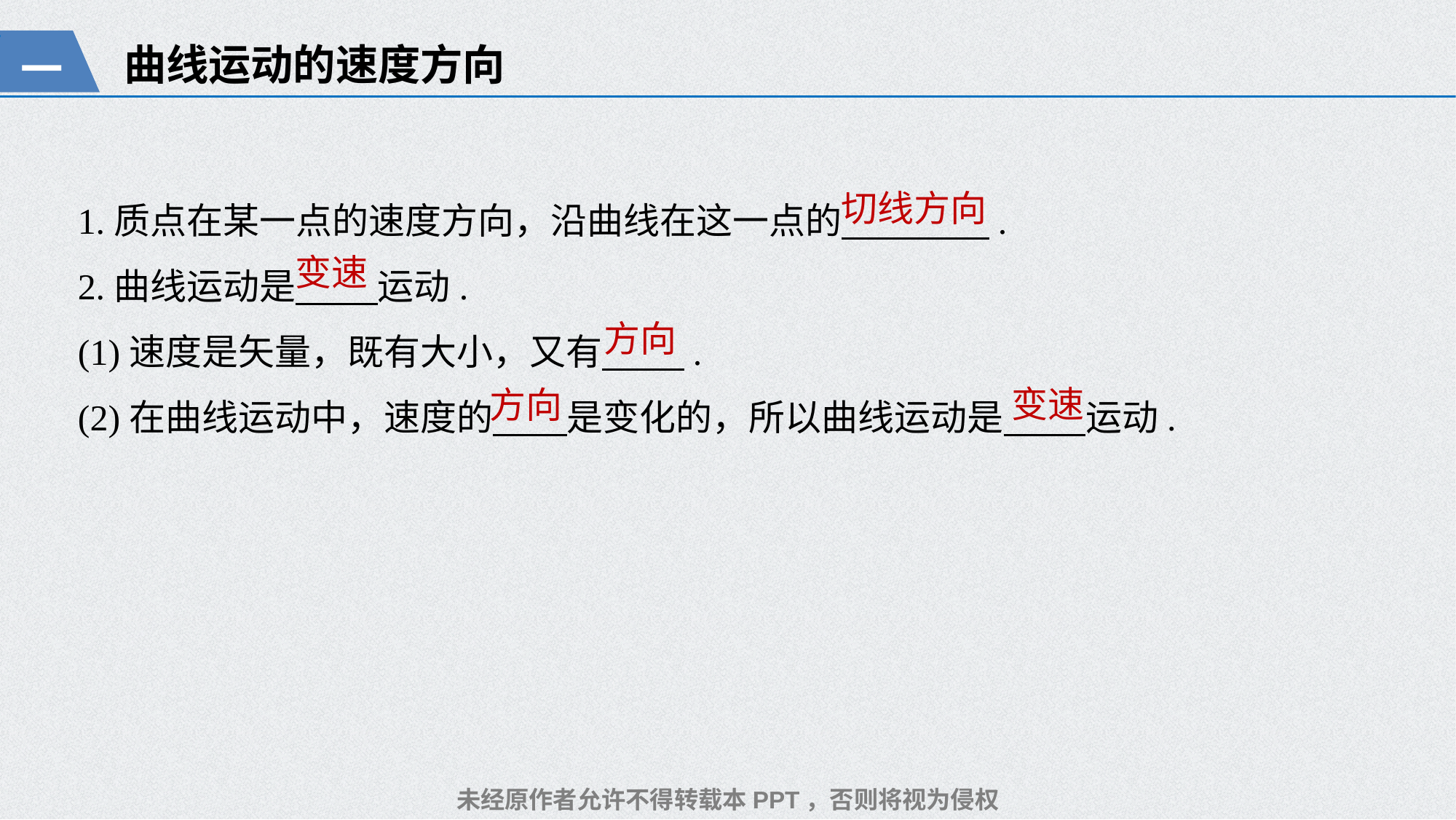

曲线运动的速度方向

一
1.质点在某一点的速度方向，沿曲线在这一点的                  .
2.曲线运动是          运动.
(1)速度是矢量，既有大小，又有          .
(2)在曲线运动中，速度的         是变化的，所以曲线运动是          运动.
切线方向
变速
方向
变速
方向